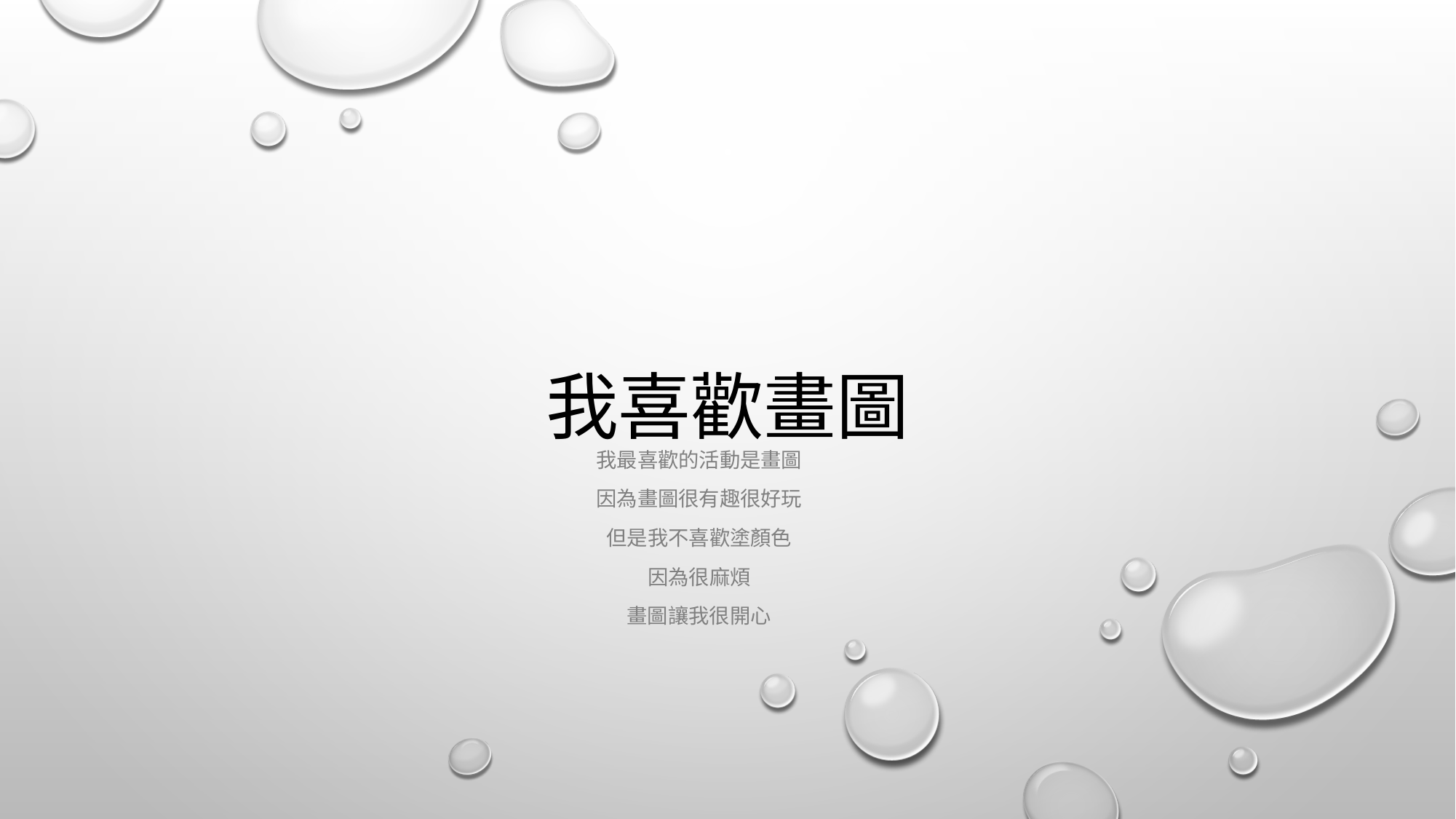

# 我喜歡畫圖
我最喜歡的活動是畫圖
因為畫圖很有趣很好玩
但是我不喜歡塗顏色
因為很麻煩
畫圖讓我很開心